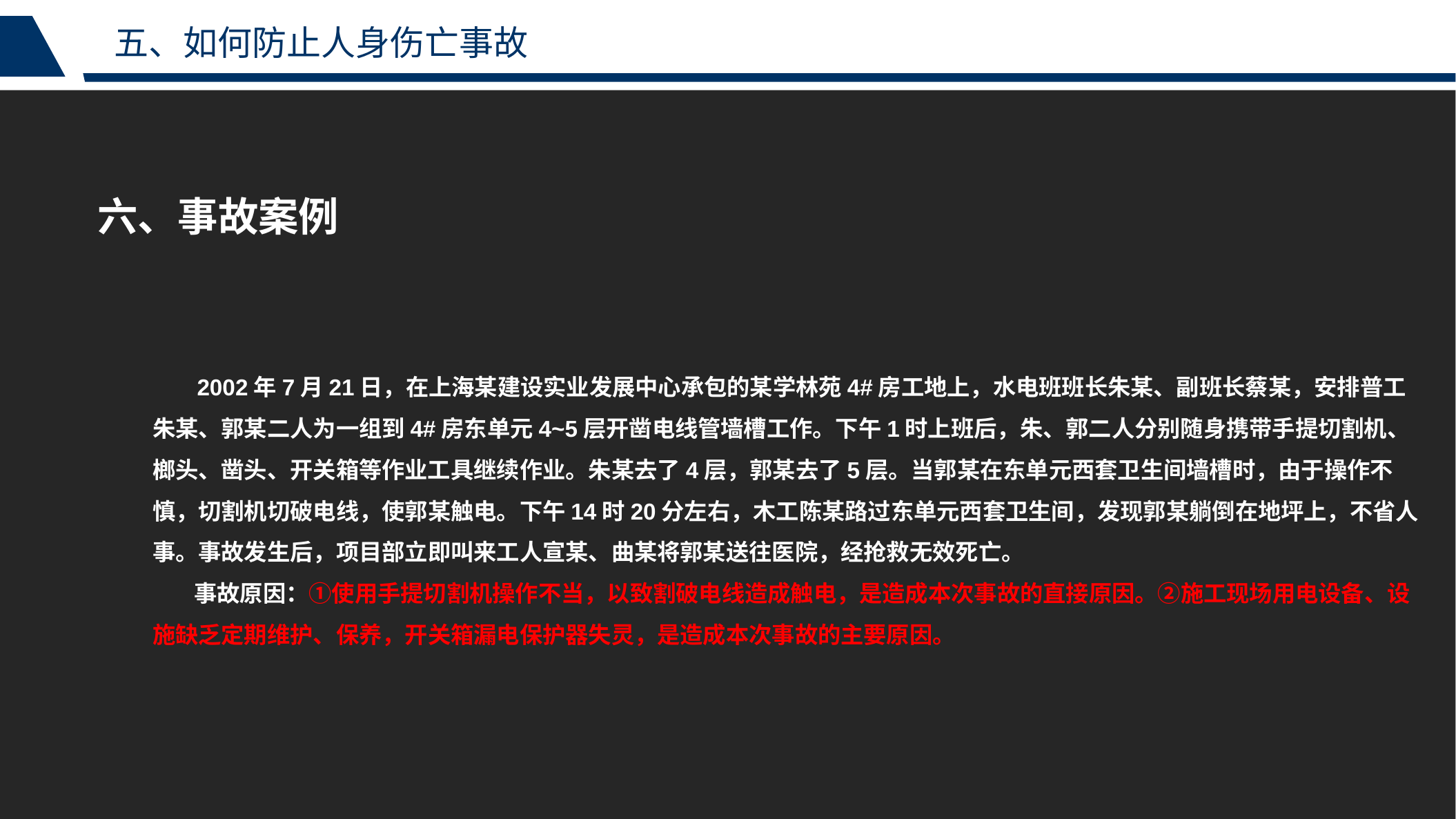

五、如何防止人身伤亡事故

六、事故案例
       2002年7月21日，在上海某建设实业发展中心承包的某学林苑4#房工地上，水电班班长朱某、副班长蔡某，安排普工朱某、郭某二人为一组到4#房东单元4~5层开凿电线管墙槽工作。下午1时上班后，朱、郭二人分别随身携带手提切割机、榔头、凿头、开关箱等作业工具继续作业。朱某去了4层，郭某去了5层。当郭某在东单元西套卫生间墙槽时，由于操作不慎，切割机切破电线，使郭某触电。下午14时20分左右，木工陈某路过东单元西套卫生间，发现郭某躺倒在地坪上，不省人事。事故发生后，项目部立即叫来工人宣某、曲某将郭某送往医院，经抢救无效死亡。
       事故原因：①使用手提切割机操作不当，以致割破电线造成触电，是造成本次事故的直接原因。②施工现场用电设备、设施缺乏定期维护、保养，开关箱漏电保护器失灵，是造成本次事故的主要原因。